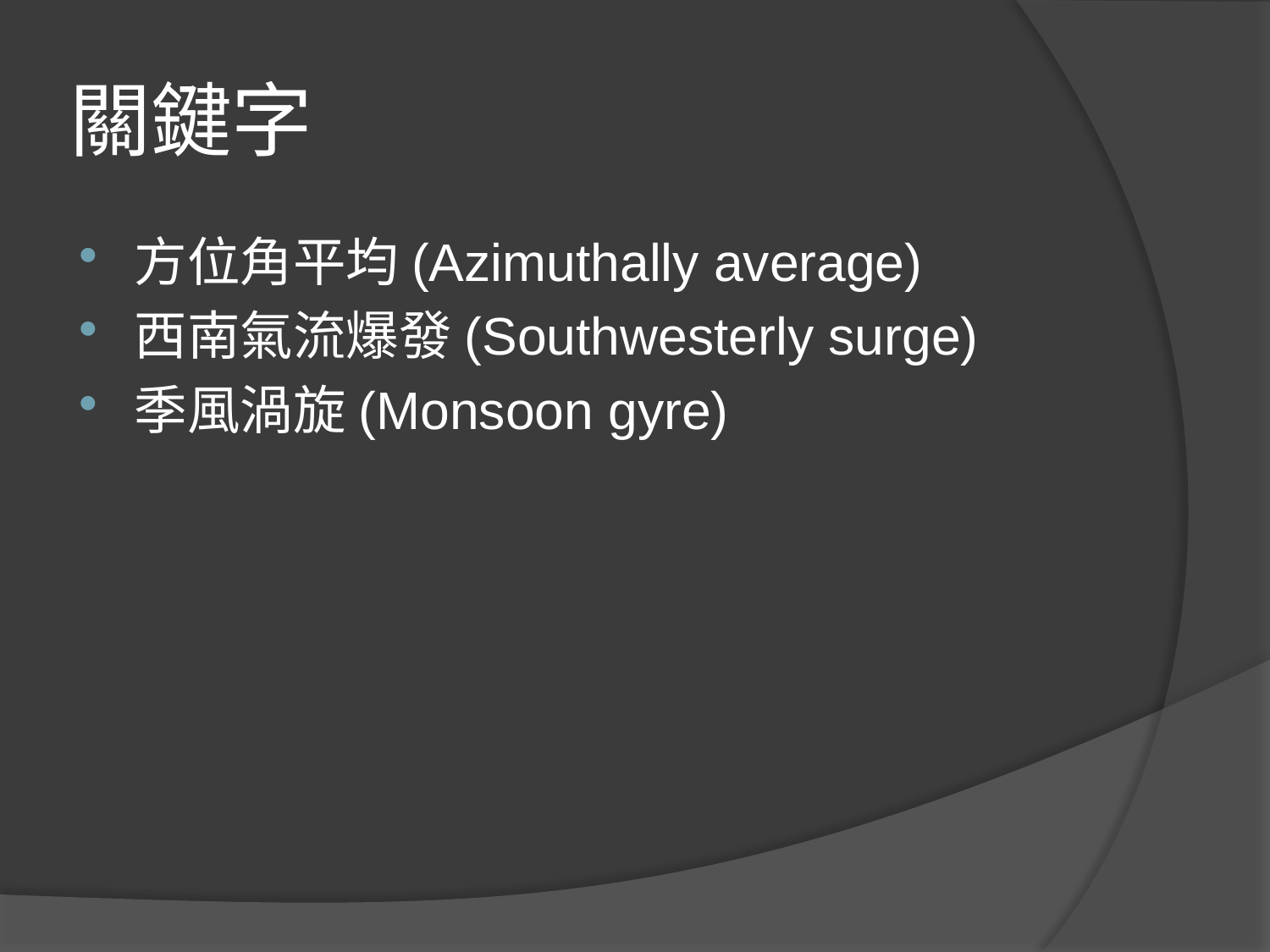

# 關鍵字
方位角平均(Azimuthally average)
西南氣流爆發(Southwesterly surge)
季風渦旋(Monsoon gyre)